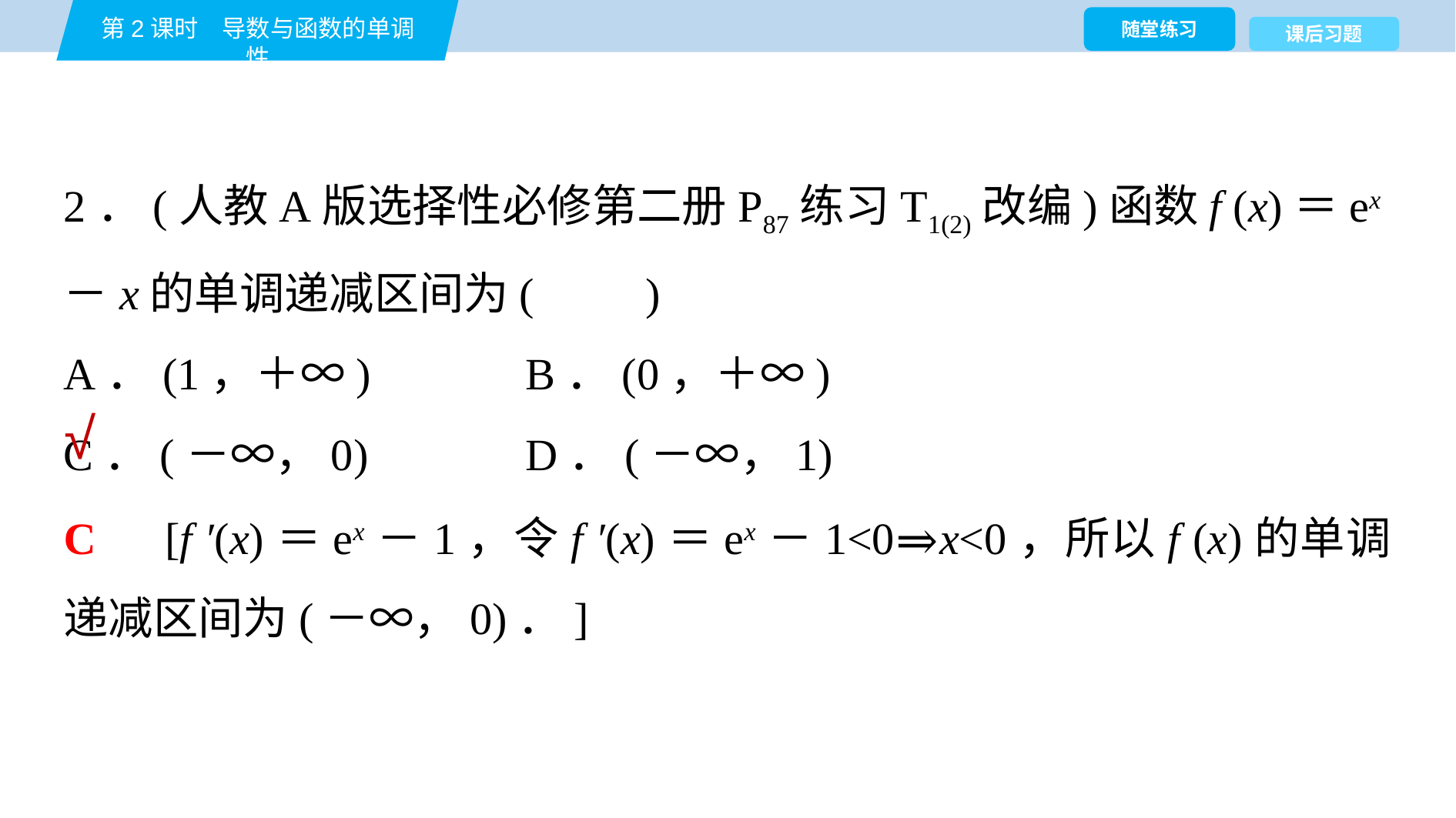

2．(人教A版选择性必修第二册P87练习T1(2)改编)函数f (x)＝ex－x的单调递减区间为(　　)
A．(1，＋∞)　　	B．(0，＋∞)
C．(－∞，0)    	D．(－∞，1)
√
C　[f ′(x)＝ex－1，令f ′(x)＝ex－1<0⇒x<0，所以f (x)的单调递减区间为(－∞，0)．]